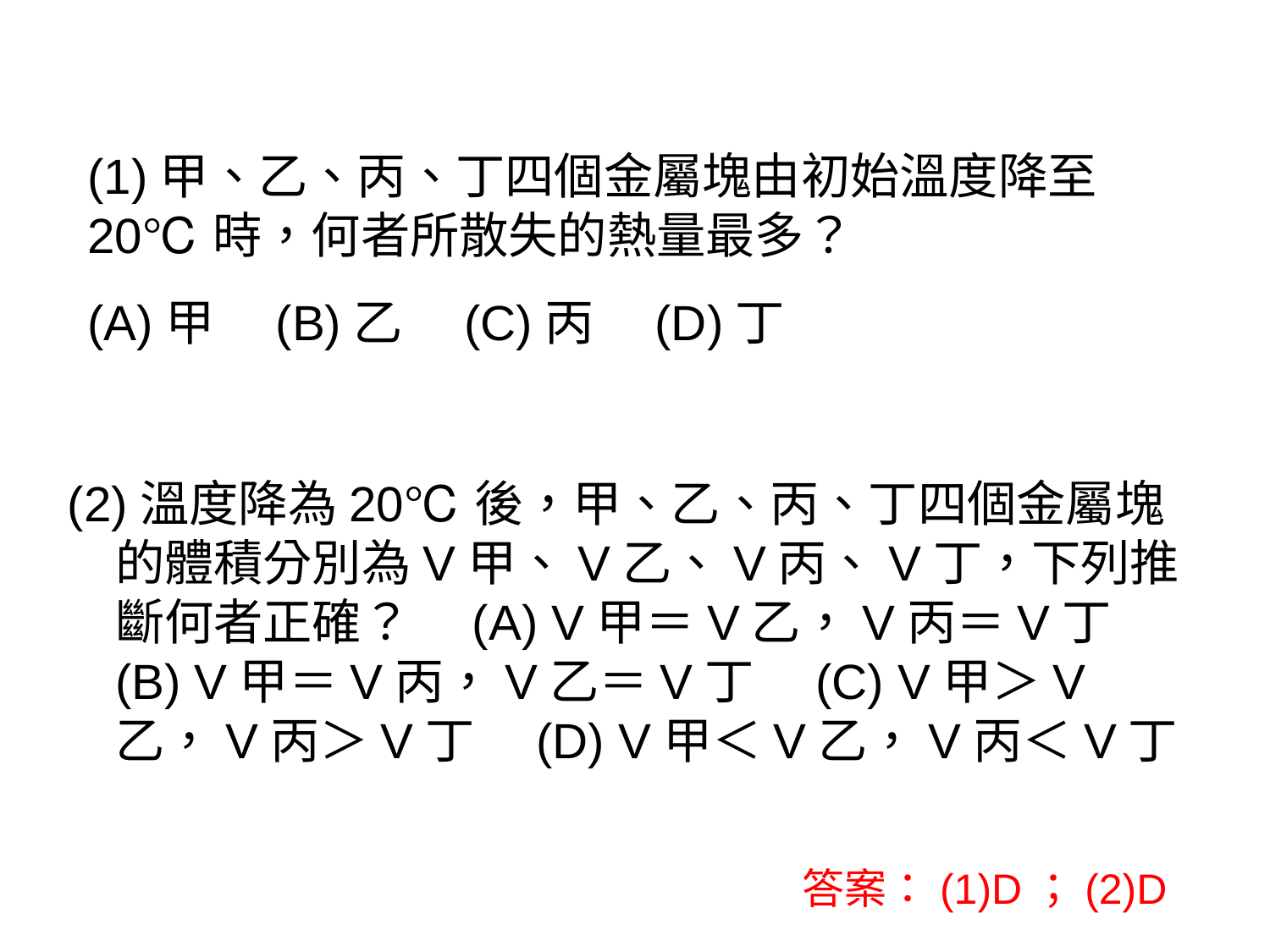

# (1)甲、乙、丙、丁四個金屬塊由初始溫度降至20℃時，何者所散失的熱量最多？  (A)甲　(B)乙　(C)丙　(D)丁
(2)溫度降為20℃後，甲、乙、丙、丁四個金屬塊的體積分別為V甲、V乙、V丙、V丁，下列推斷何者正確？ (A) V甲＝V乙，V丙＝V丁　(B) V甲＝V丙，V乙＝V丁 (C) V甲＞V乙，V丙＞V丁　(D) V甲＜V乙，V丙＜V丁
答案：(1)D；(2)D